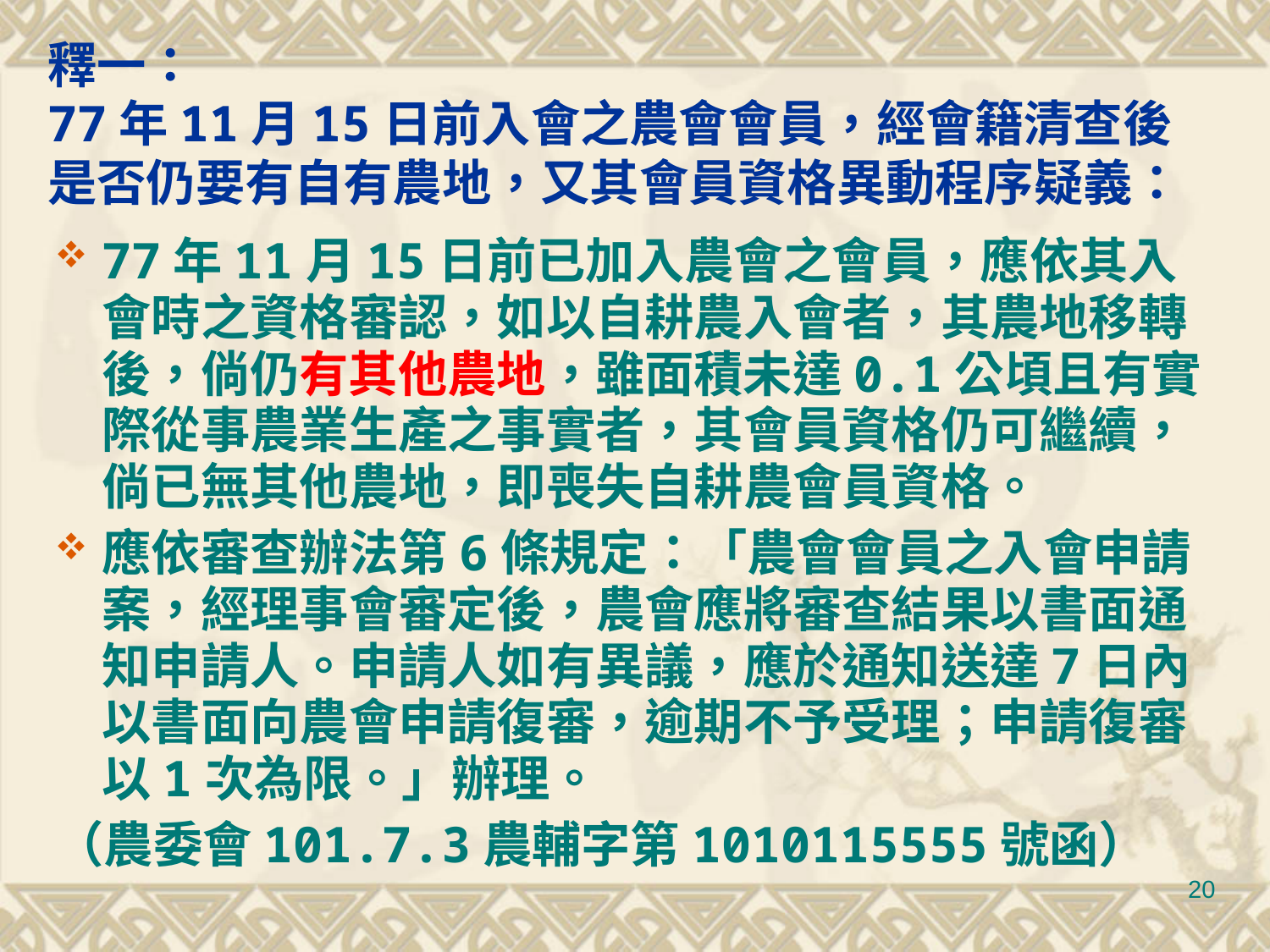

# 釋一： 77年11月15日前入會之農會會員，經會籍清查後是否仍要有自有農地，又其會員資格異動程序疑義：
77年11月15日前已加入農會之會員，應依其入會時之資格審認，如以自耕農入會者，其農地移轉後，倘仍有其他農地，雖面積未達0.1公頃且有實際從事農業生產之事實者，其會員資格仍可繼續，倘已無其他農地，即喪失自耕農會員資格。
應依審查辦法第6條規定：「農會會員之入會申請案，經理事會審定後，農會應將審查結果以書面通知申請人。申請人如有異議，應於通知送達7日內以書面向農會申請復審，逾期不予受理；申請復審以1次為限。」辦理。
（農委會101.7.3農輔字第1010115555號函）
20